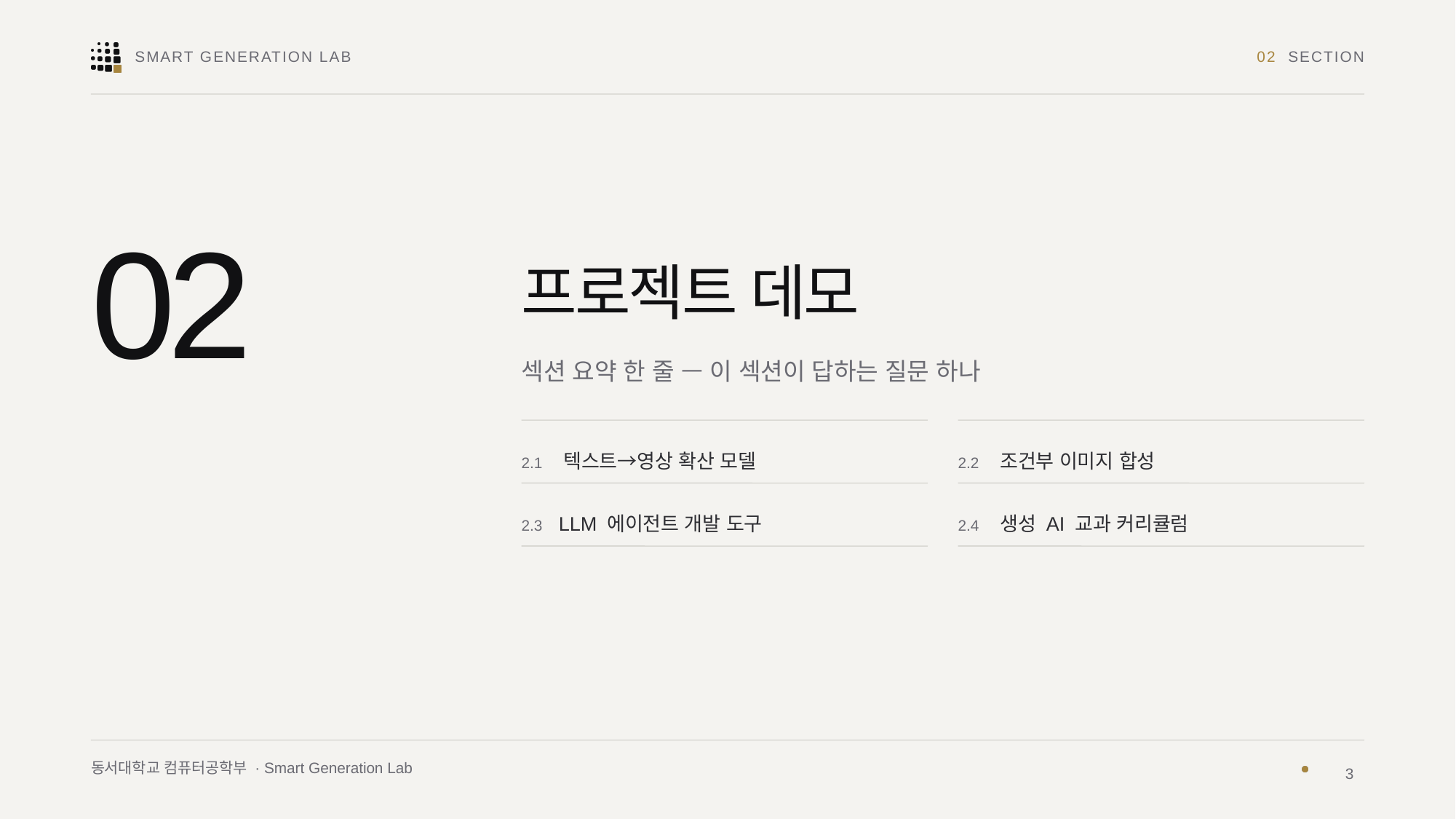

02  SECTION
02
프로젝트 데모
섹션 요약 한 줄 — 이 섹션이 답하는 질문 하나
2.1   텍스트→영상 확산 모델
2.2   조건부 이미지 합성
2.3   LLM 에이전트 개발 도구
2.4   생성 AI 교과 커리큘럼
3